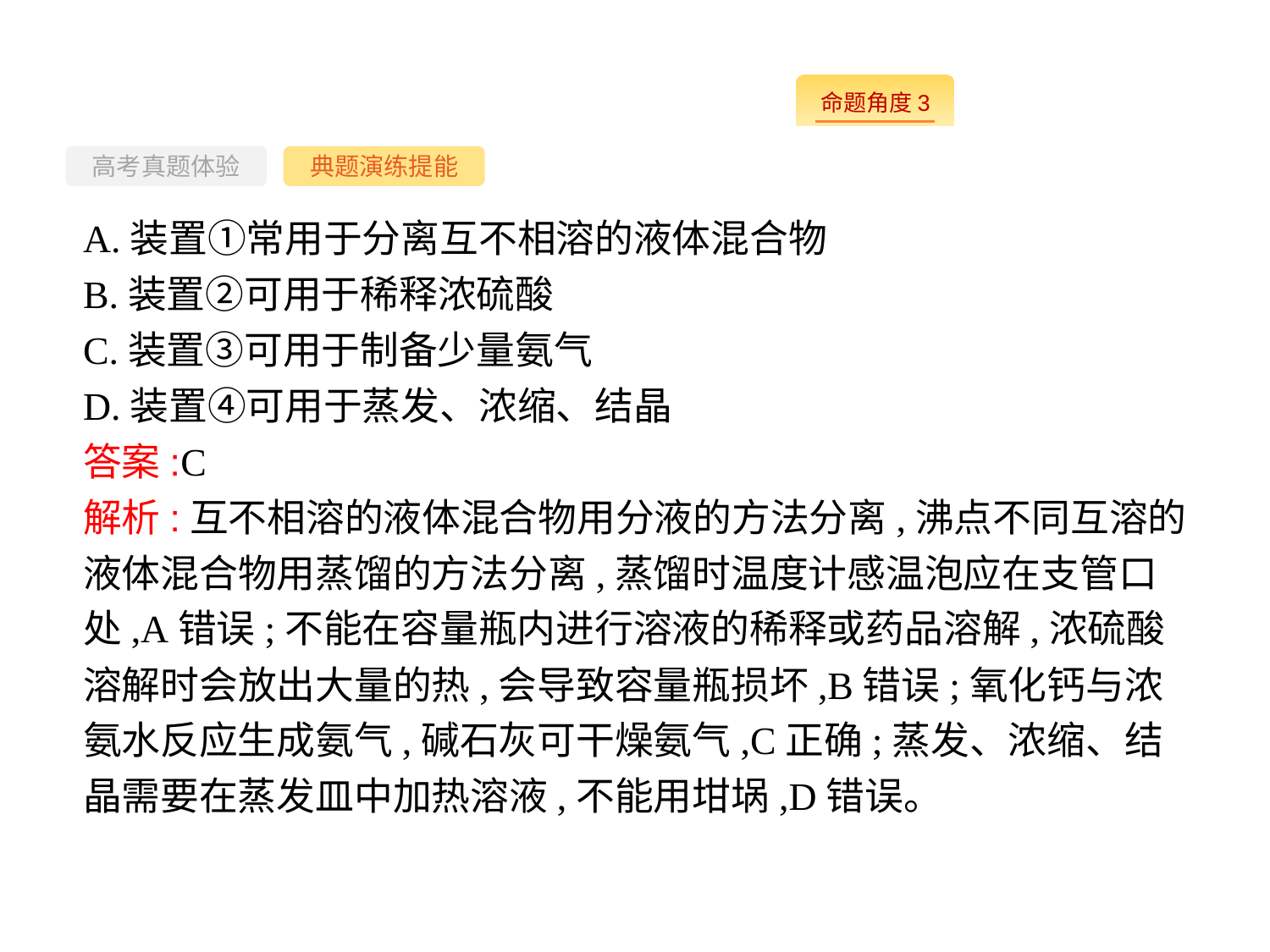

-67-
高考真题体验
典题演练提能
A.装置①常用于分离互不相溶的液体混合物
B.装置②可用于稀释浓硫酸
C.装置③可用于制备少量氨气
D.装置④可用于蒸发、浓缩、结晶
答案:C
解析:互不相溶的液体混合物用分液的方法分离,沸点不同互溶的液体混合物用蒸馏的方法分离,蒸馏时温度计感温泡应在支管口处,A错误;不能在容量瓶内进行溶液的稀释或药品溶解,浓硫酸溶解时会放出大量的热,会导致容量瓶损坏,B错误;氧化钙与浓氨水反应生成氨气,碱石灰可干燥氨气,C正确;蒸发、浓缩、结晶需要在蒸发皿中加热溶液,不能用坩埚,D错误。